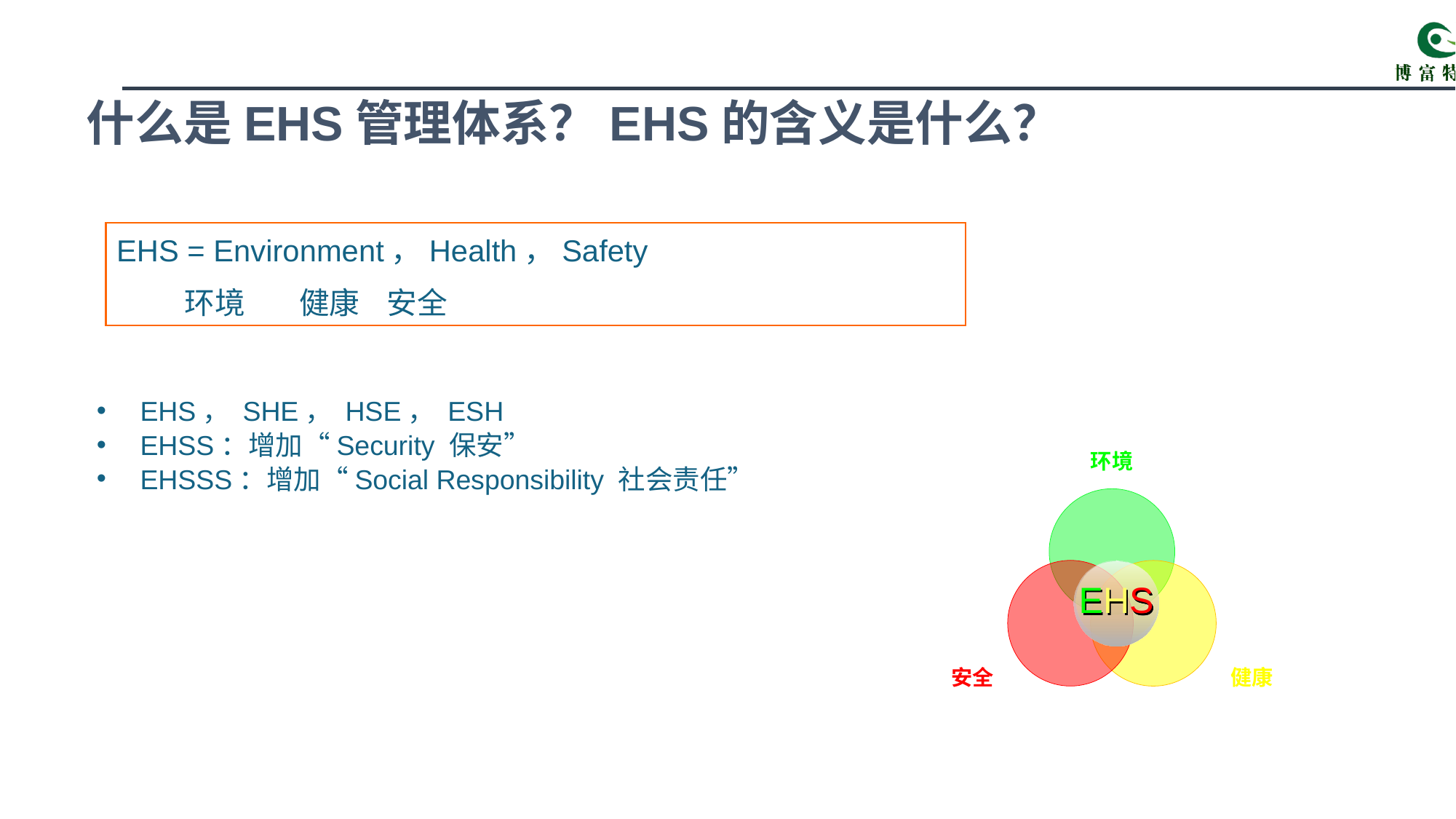

什么是EHS管理体系？EHS的含义是什么？
EHS = Environment，Health，Safety
         环境        健康    安全
EHS， SHE， HSE， ESH
EHSS：增加“Security 保安”
EHSSS：增加“Social Responsibility 社会责任”
环境

EHS

安全
健康